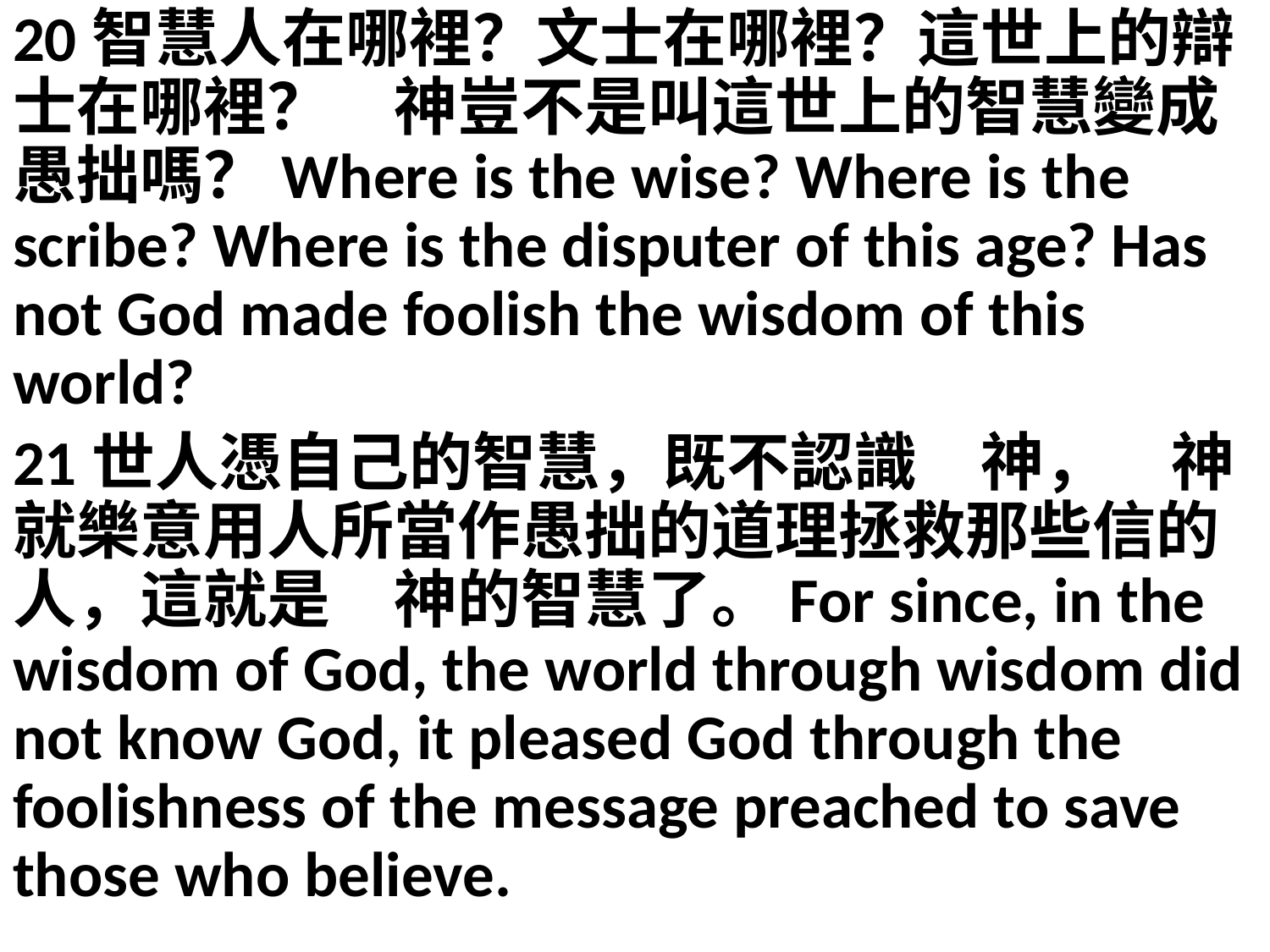

20智慧人在哪裡？文士在哪裡？這世上的辯士在哪裡？　神豈不是叫這世上的智慧變成愚拙嗎？Where is the wise? Where is the scribe? Where is the disputer of this age? Has not God made foolish the wisdom of this world?
21世人憑自己的智慧，既不認識　神，　神就樂意用人所當作愚拙的道理拯救那些信的人，這就是　神的智慧了。For since, in the wisdom of God, the world through wisdom did not know God, it pleased God through the foolishness of the message preached to save those who believe.